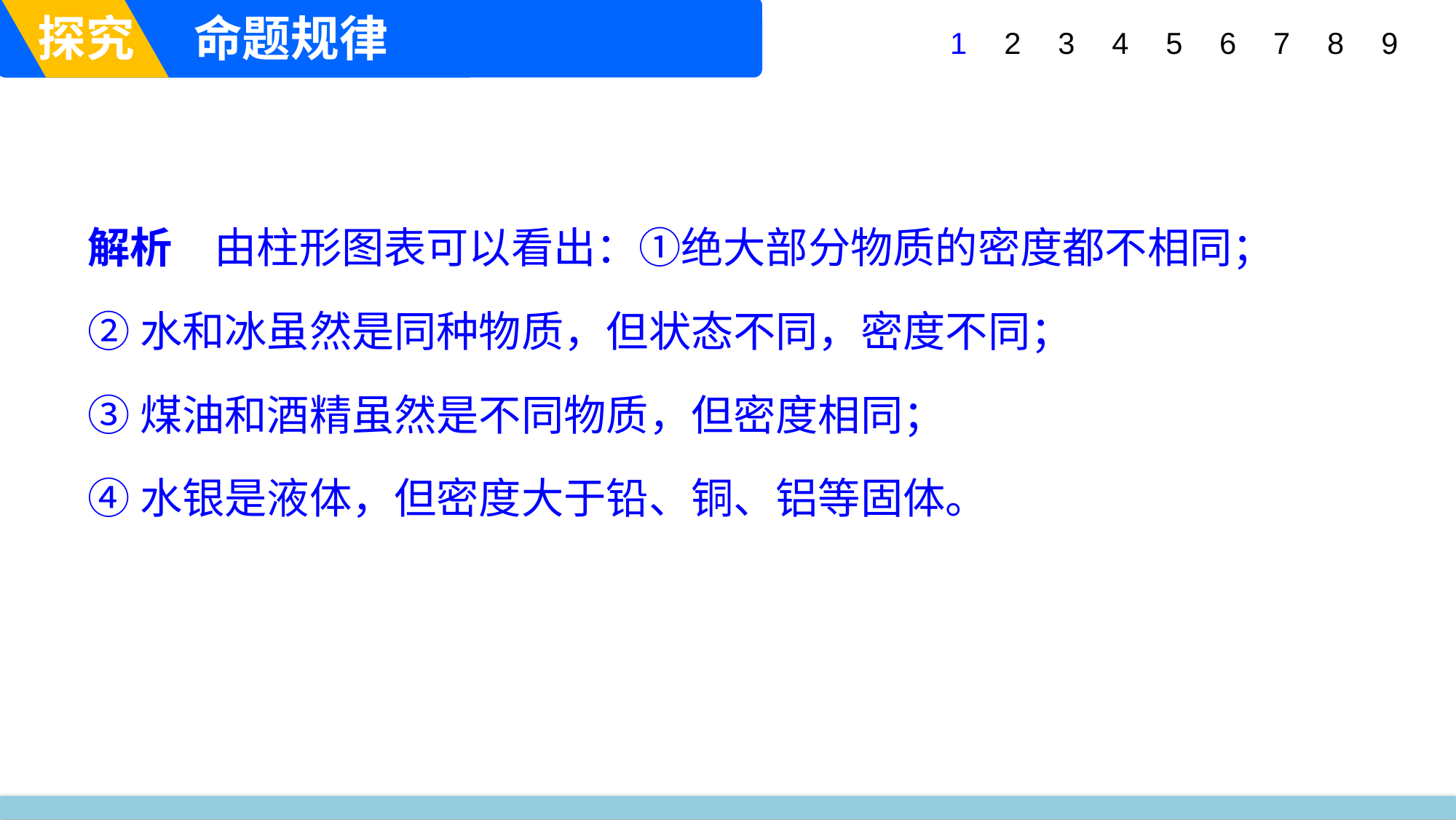

探究
命题规律
1
2
3
4
5
6
7
8
9
解析　由柱形图表可以看出：①绝大部分物质的密度都不相同；
②水和冰虽然是同种物质，但状态不同，密度不同；
③煤油和酒精虽然是不同物质，但密度相同；
④水银是液体，但密度大于铅、铜、铝等固体。